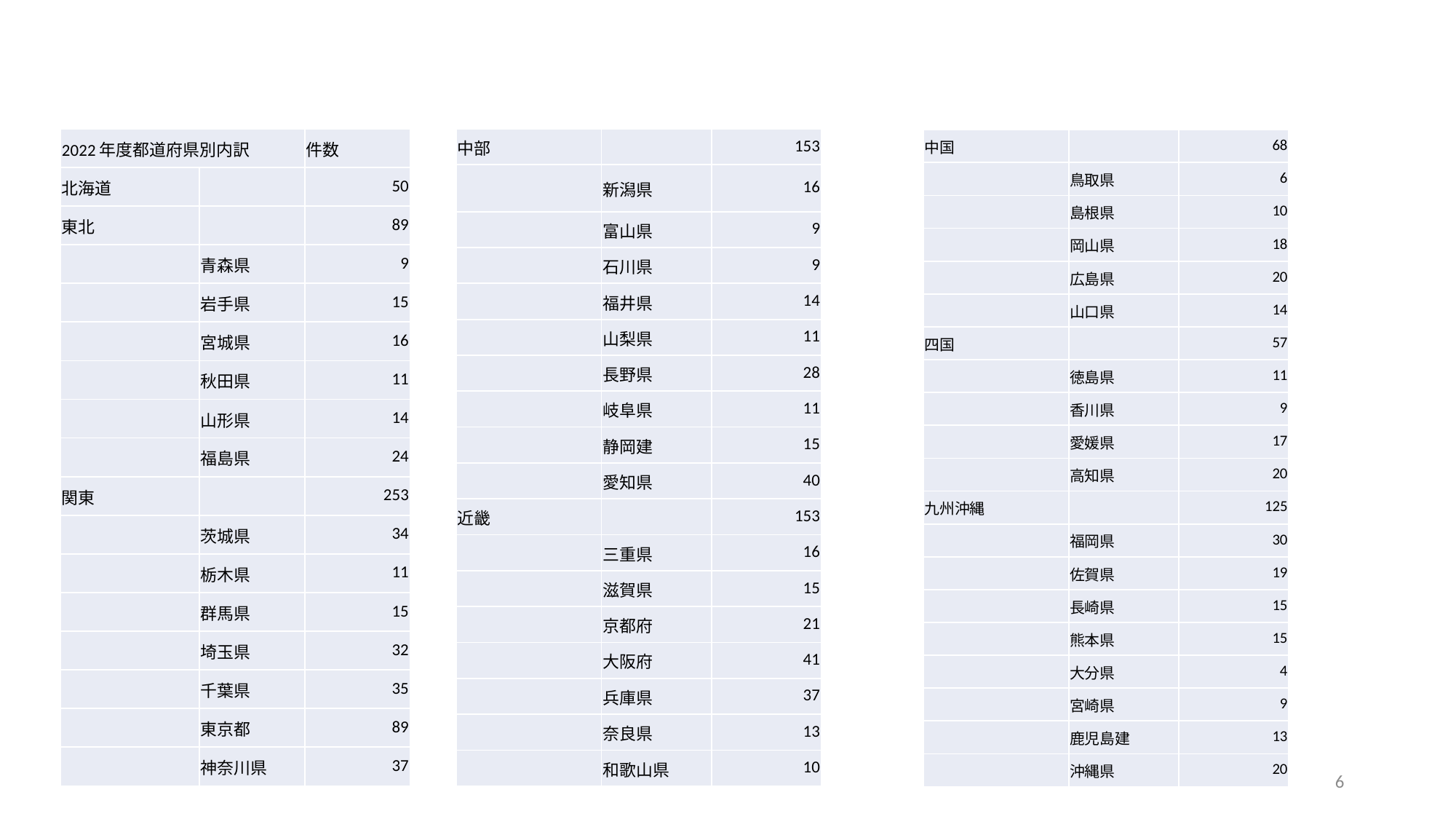

| 2022年度都道府県別内訳 |  | 件数 |
| --- | --- | --- |
| 北海道 |  | 50 |
| 東北 |  | 89 |
|  | 青森県 | 9 |
|  | 岩手県 | 15 |
|  | 宮城県 | 16 |
|  | 秋田県 | 11 |
|  | 山形県 | 14 |
|  | 福島県 | 24 |
| 関東 |  | 253 |
|  | 茨城県 | 34 |
|  | 栃木県 | 11 |
|  | 群馬県 | 15 |
|  | 埼玉県 | 32 |
|  | 千葉県 | 35 |
|  | 東京都 | 89 |
|  | 神奈川県 | 37 |
| 中部 |  | 153 |
| --- | --- | --- |
|  | 新潟県 | 16 |
|  | 富山県 | 9 |
|  | 石川県 | 9 |
|  | 福井県 | 14 |
|  | 山梨県 | 11 |
|  | 長野県 | 28 |
|  | 岐阜県 | 11 |
|  | 静岡建 | 15 |
|  | 愛知県 | 40 |
| 近畿 |  | 153 |
|  | 三重県 | 16 |
|  | 滋賀県 | 15 |
|  | 京都府 | 21 |
|  | 大阪府 | 41 |
|  | 兵庫県 | 37 |
|  | 奈良県 | 13 |
|  | 和歌山県 | 10 |
| 中国 |  | 68 |
| --- | --- | --- |
|  | 鳥取県 | 6 |
|  | 島根県 | 10 |
|  | 岡山県 | 18 |
|  | 広島県 | 20 |
|  | 山口県 | 14 |
| 四国 |  | 57 |
|  | 徳島県 | 11 |
|  | 香川県 | 9 |
|  | 愛媛県 | 17 |
|  | 高知県 | 20 |
| 九州沖縄 |  | 125 |
|  | 福岡県 | 30 |
|  | 佐賀県 | 19 |
|  | 長崎県 | 15 |
|  | 熊本県 | 15 |
|  | 大分県 | 4 |
|  | 宮崎県 | 9 |
|  | 鹿児島建 | 13 |
|  | 沖縄県 | 20 |
6